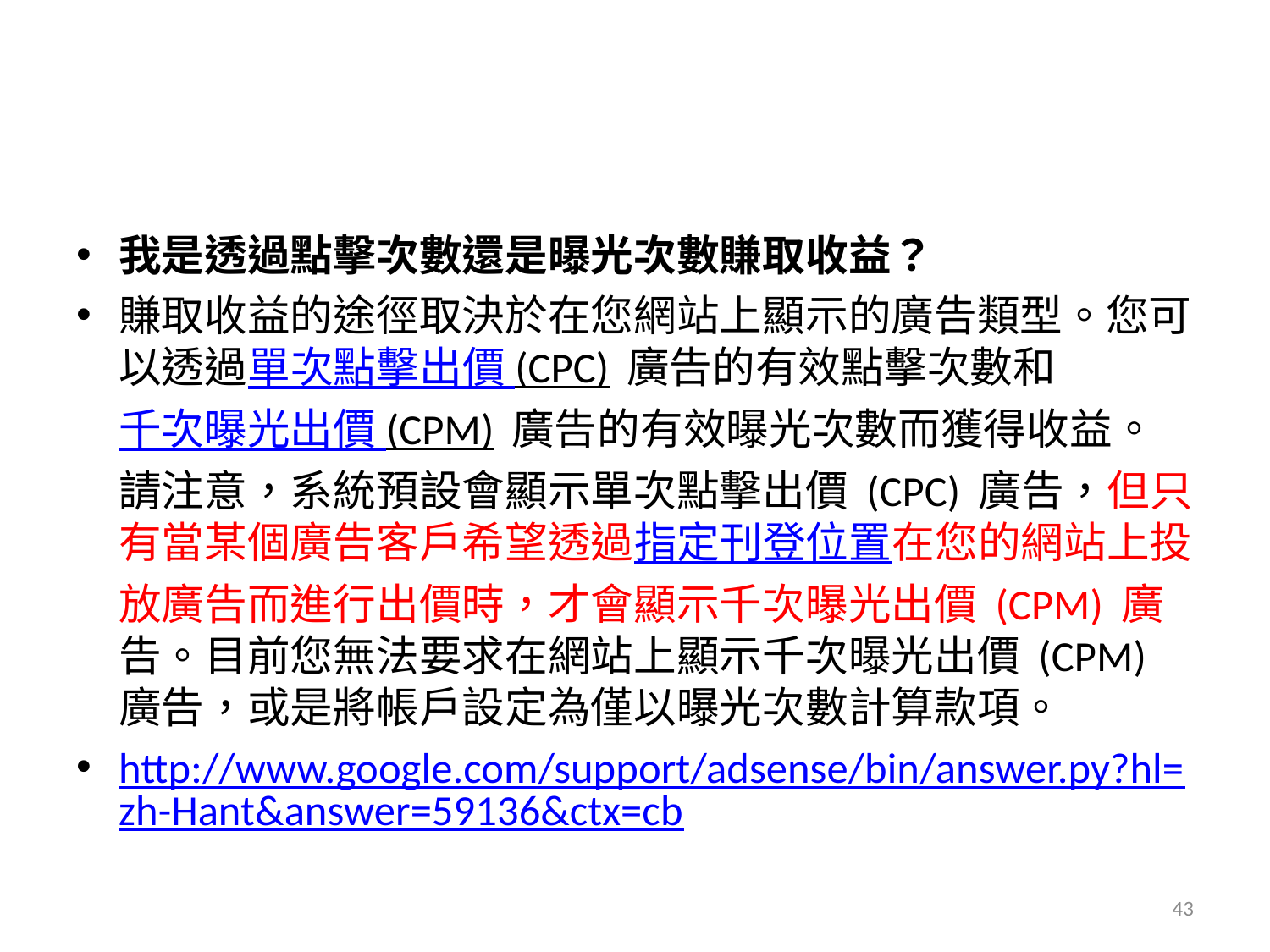

#
我是透過點擊次數還是曝光次數賺取收益？
賺取收益的途徑取決於在您網站上顯示的廣告類型。您可以透過單次點擊出價 (CPC) 廣告的有效點擊次數和千次曝光出價 (CPM) 廣告的有效曝光次數而獲得收益。請注意，系統預設會顯示單次點擊出價 (CPC) 廣告，但只有當某個廣告客戶希望透過指定刊登位置在您的網站上投放廣告而進行出價時，才會顯示千次曝光出價 (CPM) 廣告。目前您無法要求在網站上顯示千次曝光出價 (CPM) 廣告，或是將帳戶設定為僅以曝光次數計算款項。
http://www.google.com/support/adsense/bin/answer.py?hl=zh-Hant&answer=59136&ctx=cb

43